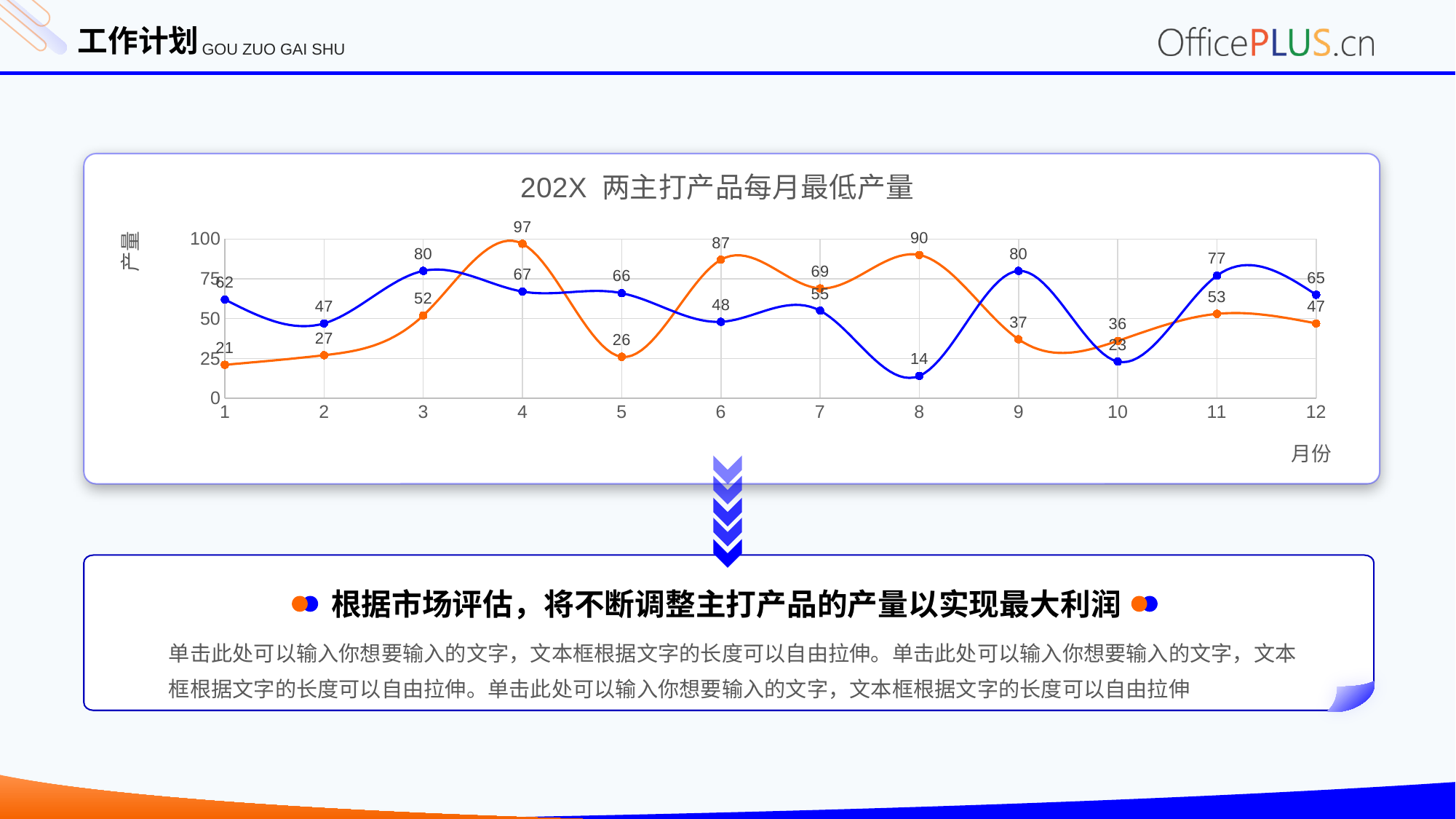

工作计划
GOU ZUO GAI SHU

### Chart: 202X 两主打产品每月最低产量

| Category | 1 | 2 |
|---|---|---|

根据市场评估，将不断调整主打产品的产量以实现最大利润

单击此处可以输入你想要输入的文字，文本框根据文字的长度可以自由拉伸。单击此处可以输入你想要输入的文字，文本框根据文字的长度可以自由拉伸。单击此处可以输入你想要输入的文字，文本框根据文字的长度可以自由拉伸